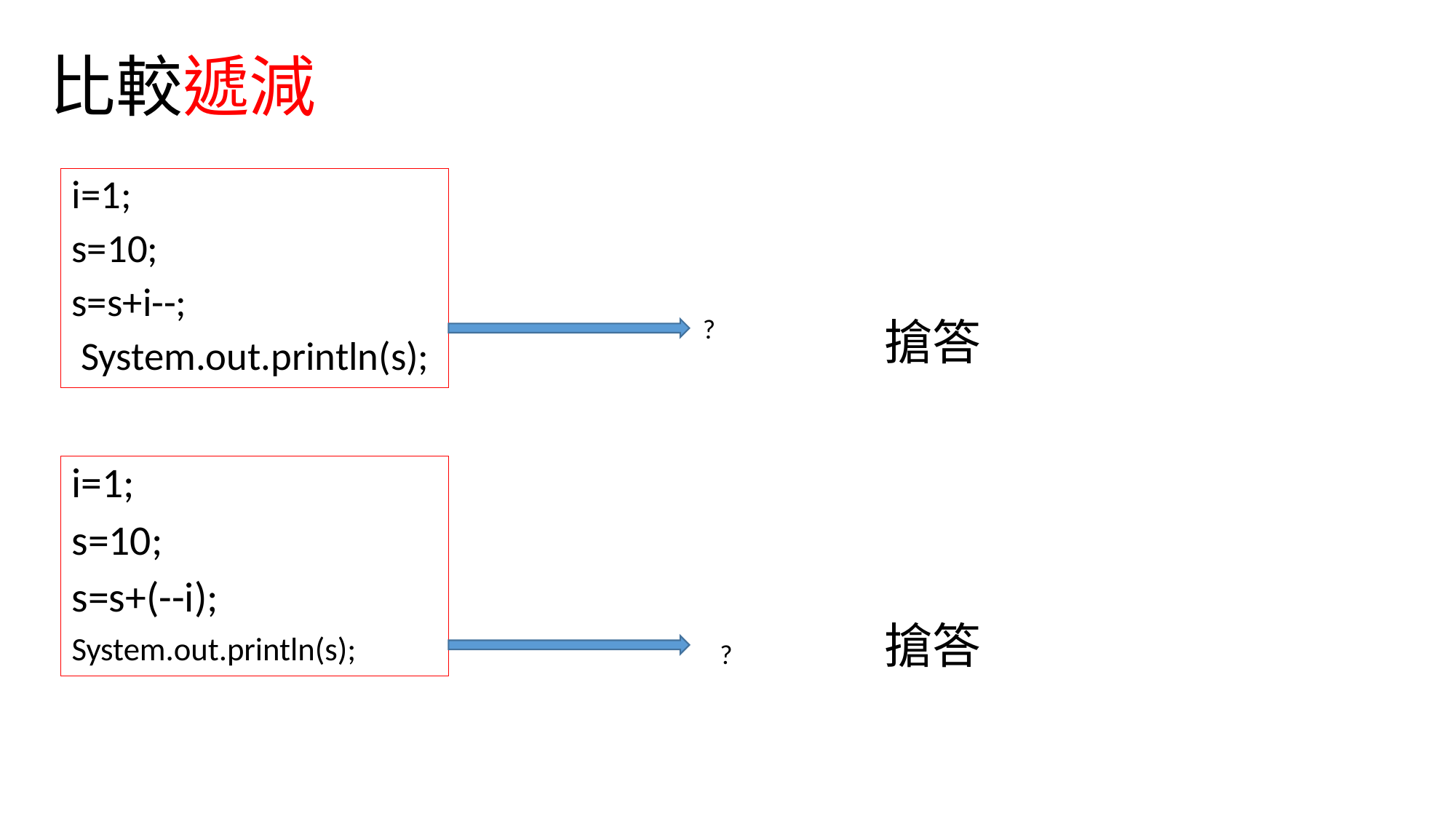

# 比較遞減
i=1;
s=10;
s=s+i--;
 System.out.println(s);

?
搶答

i=1;
s=10;
s=s+(--i);
System.out.println(s);

搶答
?